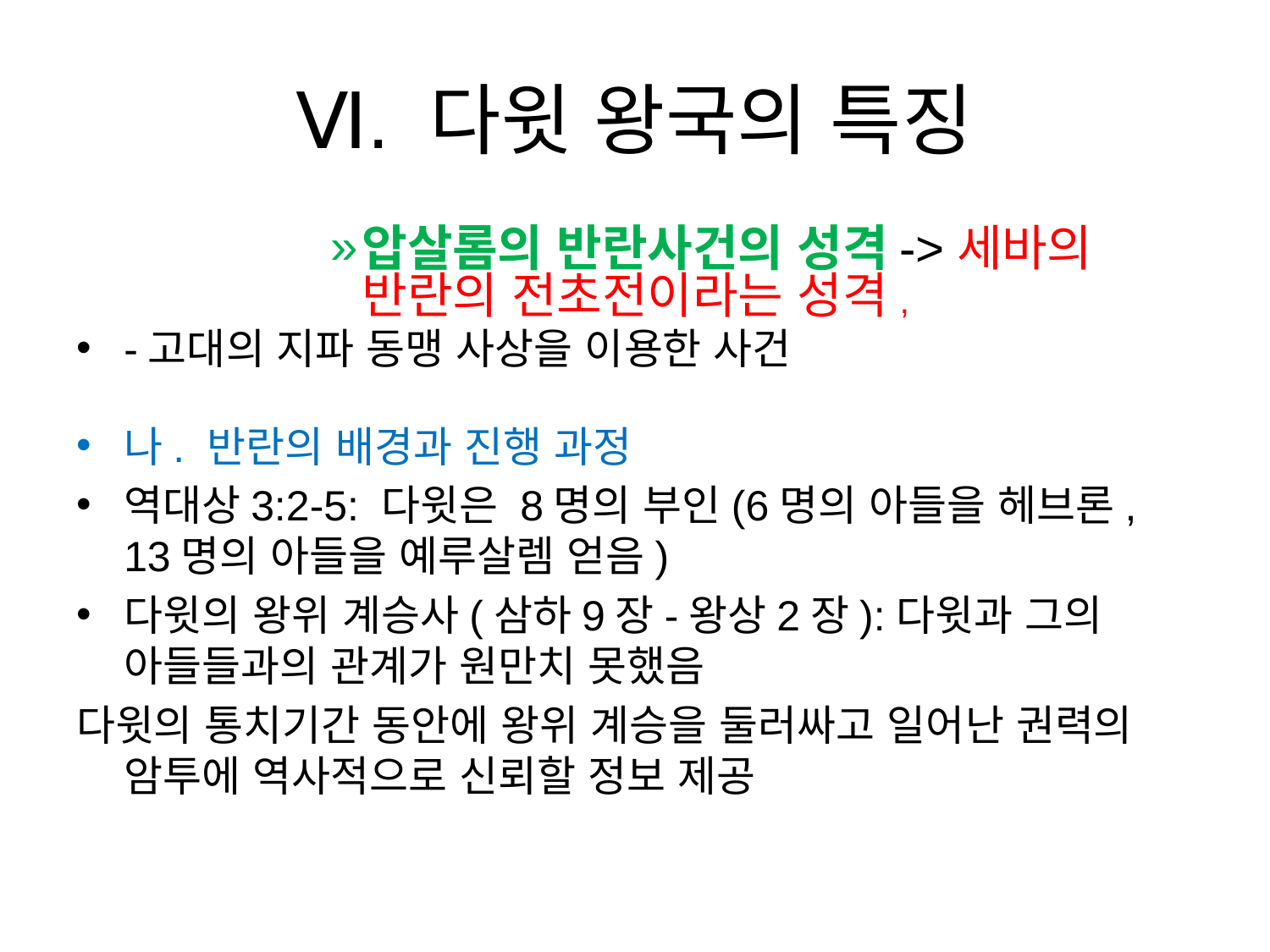

# Ⅵ. 다윗 왕국의 특징
압살롬의 반란사건의 성격->세바의 반란의 전초전이라는 성격,
-고대의 지파 동맹 사상을 이용한 사건

나. 반란의 배경과 진행 과정
역대상3:2-5: 다윗은 8명의 부인(6명의 아들을 헤브론, 13명의 아들을 예루살렘 얻음)
다윗의 왕위 계승사(삼하9장-왕상2장):다윗과 그의 아들들과의 관계가 원만치 못했음
다윗의 통치기간 동안에 왕위 계승을 둘러싸고 일어난 권력의 암투에 역사적으로 신뢰할 정보 제공